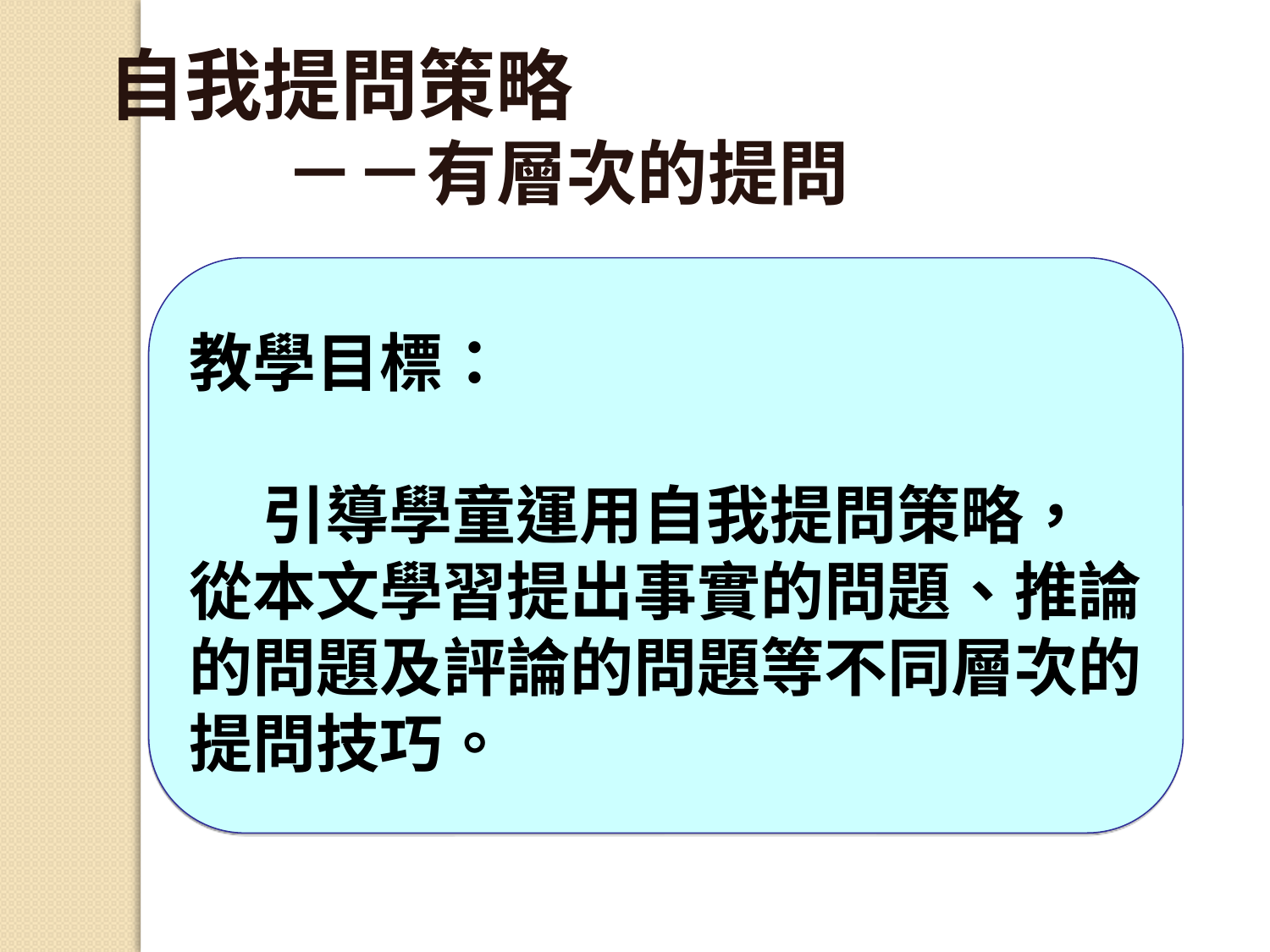

自我提問策略
          －－有層次的提問

教學目標：

    引導學童運用自我提問策略，從本文學習提出事實的問題、推論的問題及評論的問題等不同層次的提問技巧。